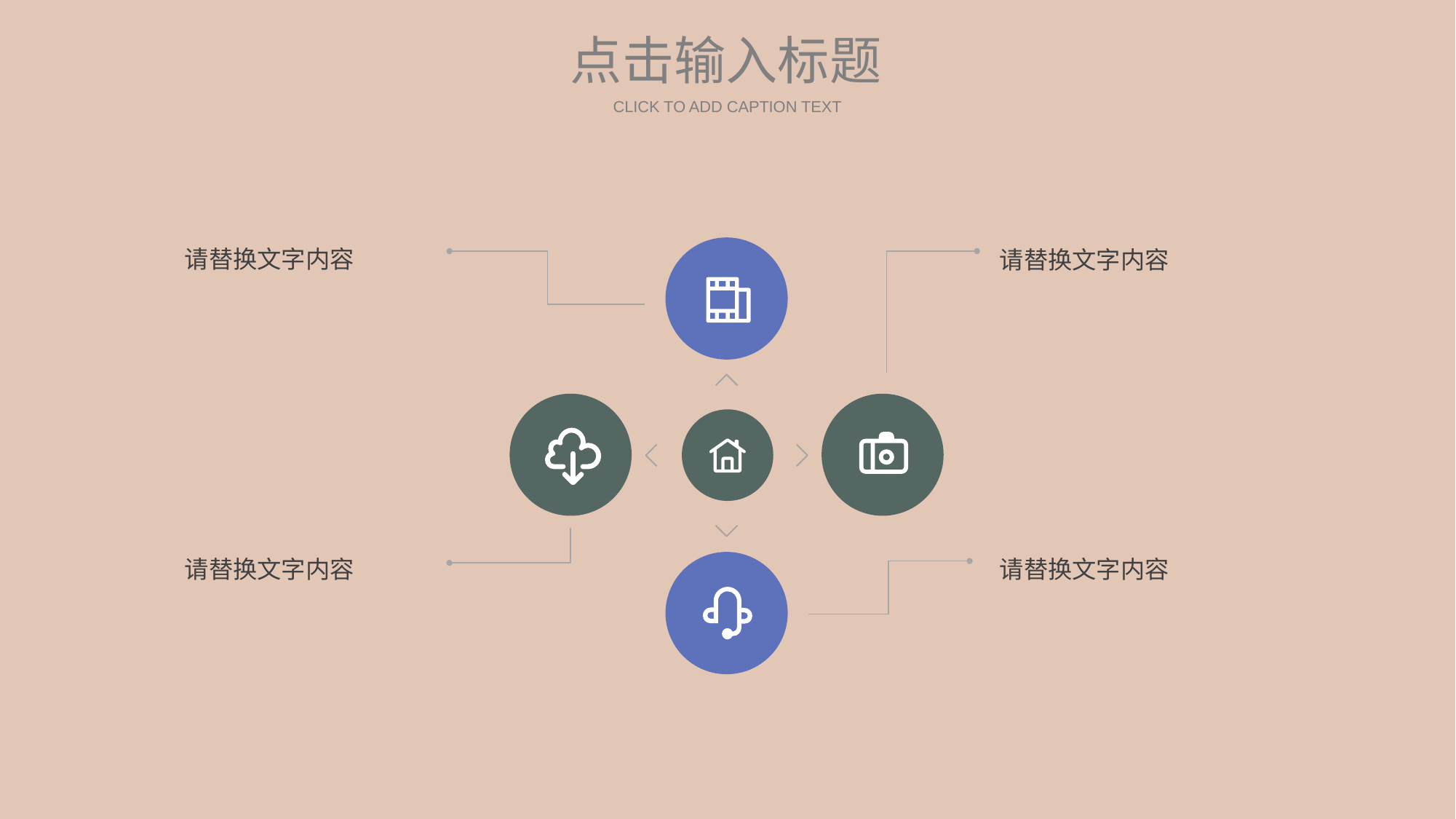

点击输入标题
CLICK TO ADD CAPTION TEXT

请替换文字内容
请替换文字内容

请替换文字内容
请替换文字内容